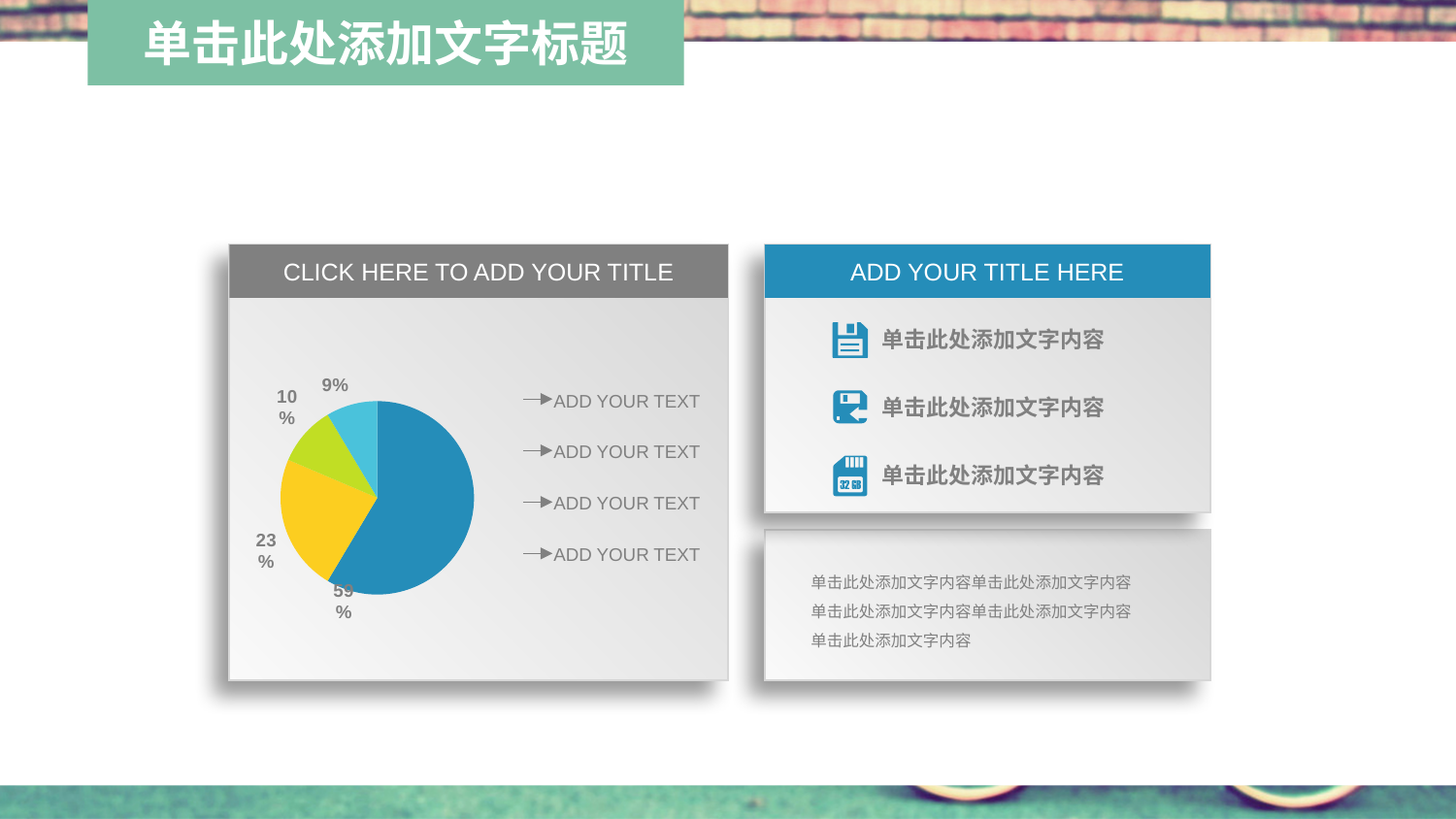

ADD YOUR TITLE HERE

单击此处添加文字内容

单击此处添加文字内容

单击此处添加文字内容

CLICK HERE TO ADD YOUR TITLE

### Chart

| Category | 销售额 |
|---|---|
| 第一季度 | 8.2 |
| 第二季度 | 3.2 |
| 第三季度 | 1.4 |
| 第四季度 | 1.2 |
ADD YOUR TEXT
ADD YOUR TEXT
ADD YOUR TEXT
ADD YOUR TEXT

单击此处添加文字内容单击此处添加文字内容
单击此处添加文字内容单击此处添加文字内容
单击此处添加文字内容